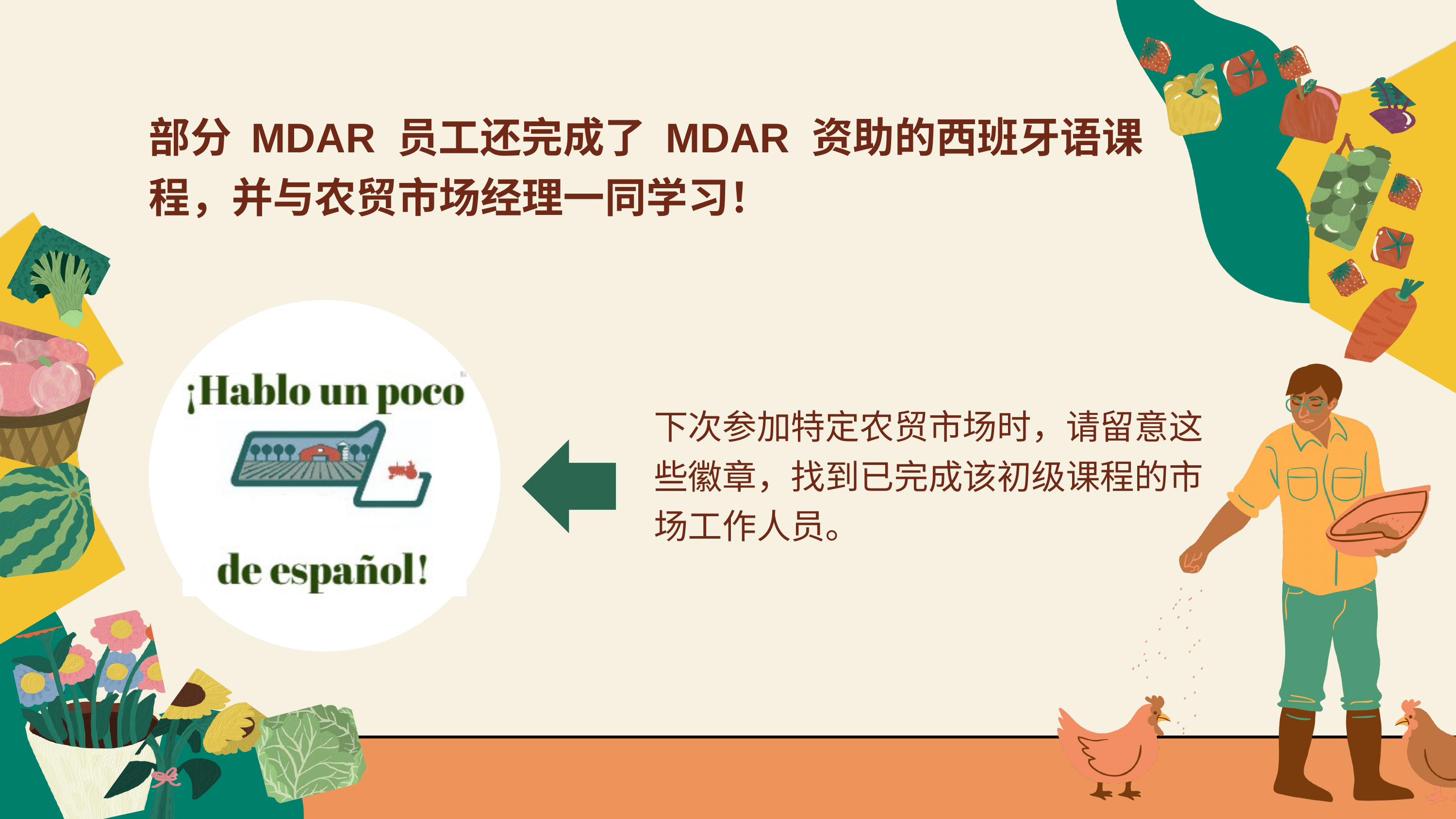

部分 MDAR 员工还完成了 MDAR 资助的西班牙语课程，并与农贸市场经理一同学习！

下次参加特定农贸市场时，请留意这些徽章，找到已完成该初级课程的市场工作人员。